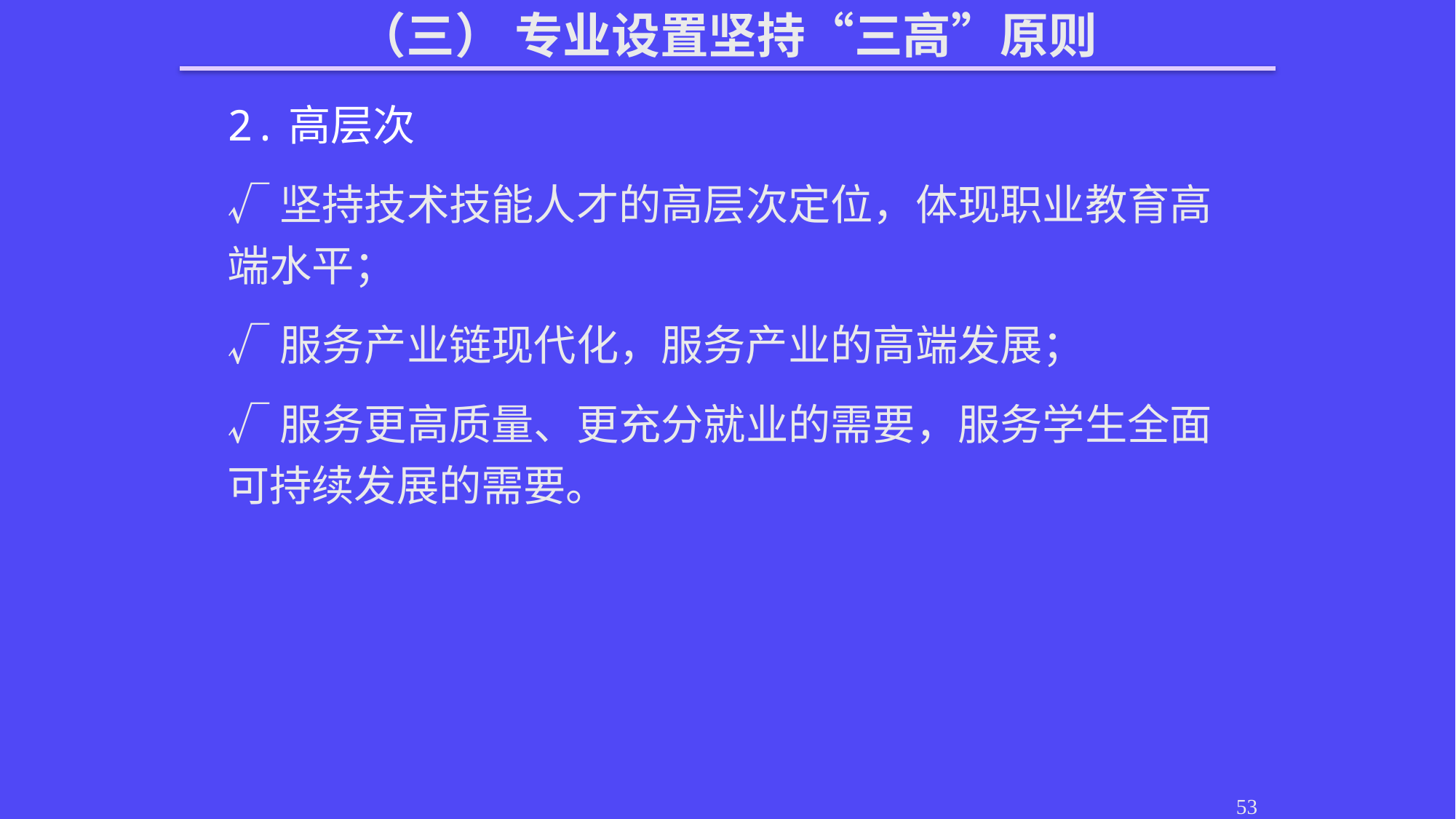

（三） 专业设置坚持“三高”原则
2.高层次
√坚持技术技能人才的高层次定位，体现职业教育高端水平；
√服务产业链现代化，服务产业的高端发展；
√服务更高质量、更充分就业的需要，服务学生全面可持续发展的需要。

53